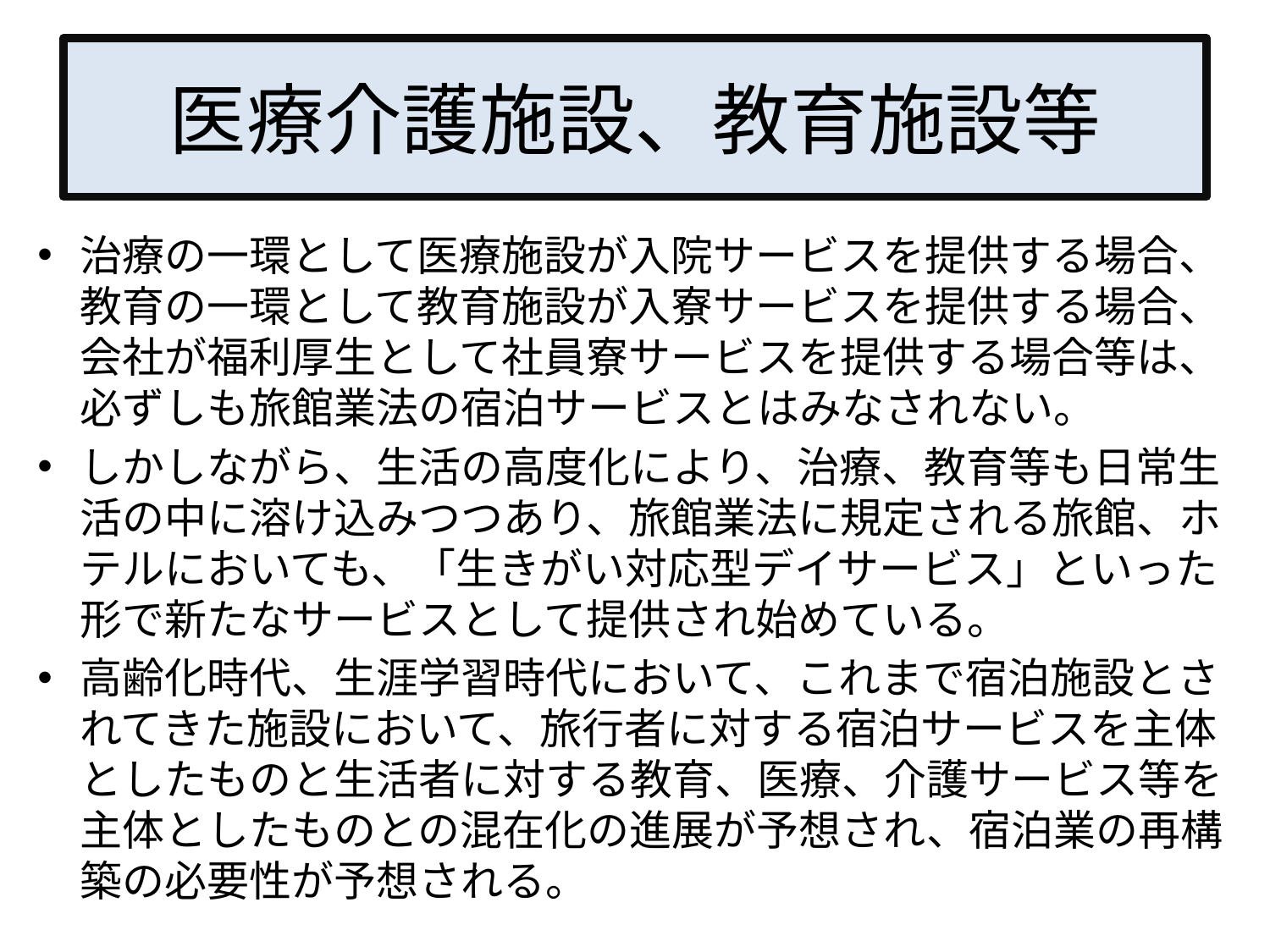

# 医療介護施設、教育施設等
治療の一環として医療施設が入院サービスを提供する場合、教育の一環として教育施設が入寮サービスを提供する場合、会社が福利厚生として社員寮サービスを提供する場合等は、必ずしも旅館業法の宿泊サービスとはみなされない。
しかしながら、生活の高度化により、治療、教育等も日常生活の中に溶け込みつつあり、旅館業法に規定される旅館、ホテルにおいても、「生きがい対応型デイサービス」といった形で新たなサービスとして提供され始めている。
高齢化時代、生涯学習時代において、これまで宿泊施設とされてきた施設において、旅行者に対する宿泊サービスを主体としたものと生活者に対する教育、医療、介護サービス等を主体としたものとの混在化の進展が予想され、宿泊業の再構築の必要性が予想される。